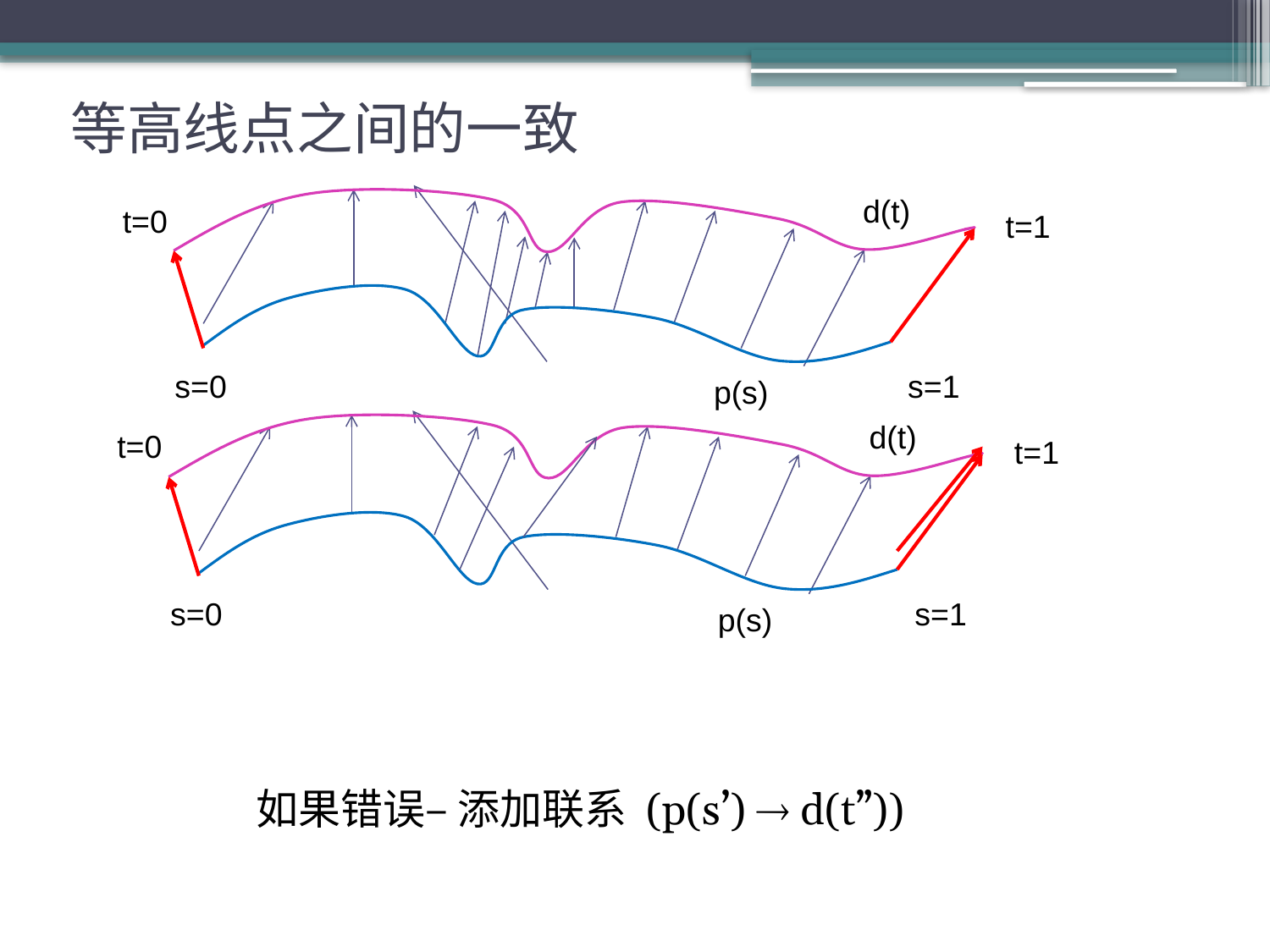

# 等高线点之间的一致
d(t)

t=0
t=1
s=0
s=1
p(s)
d(t)

t=0
t=1
s=0
s=1
p(s)
如果错误– 添加联系 (p(s’) → d(t”))